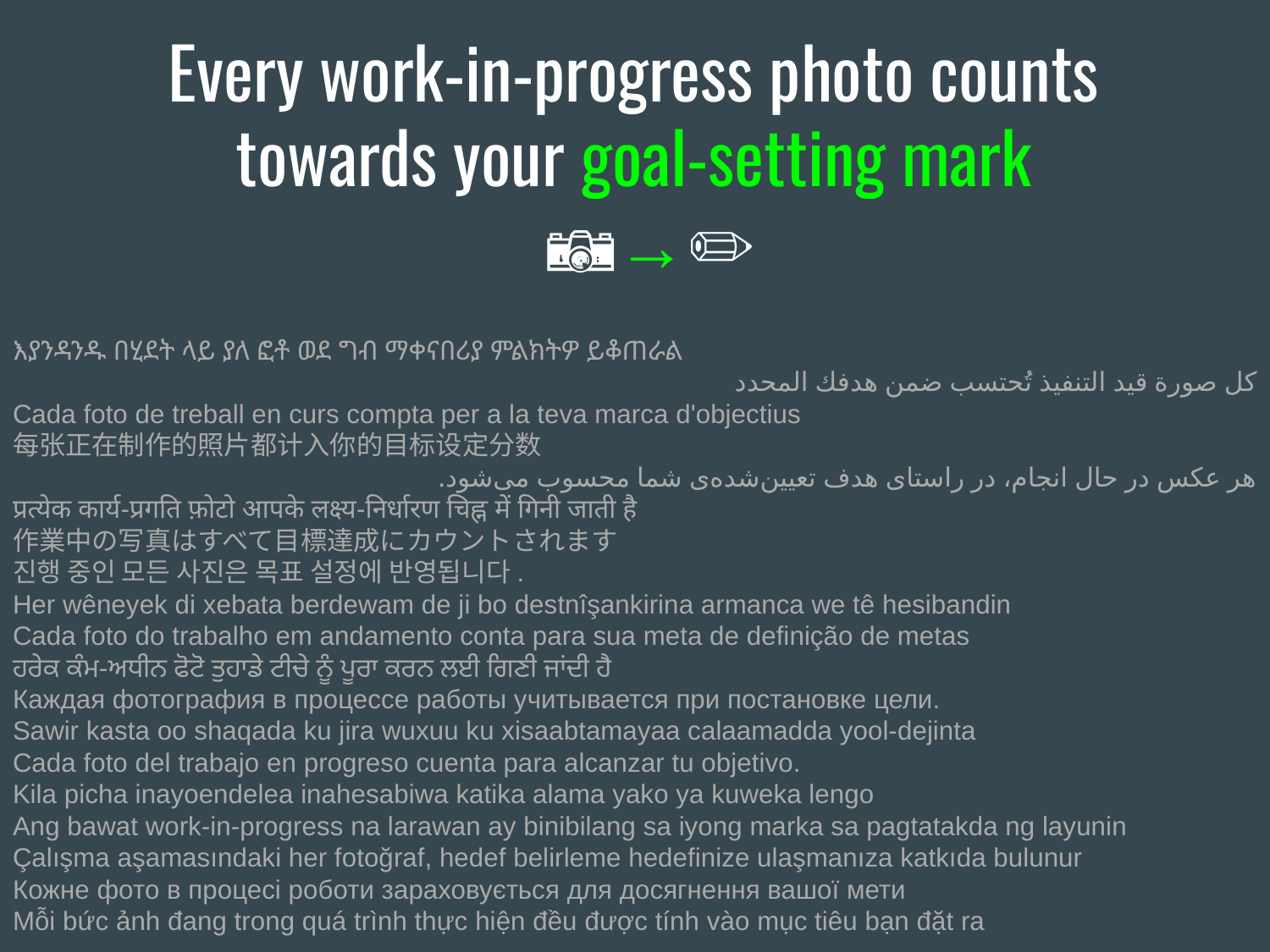

Every work-in-progress photo counts towards your goal-setting mark
  📷→✏️
እያንዳንዱ በሂደት ላይ ያለ ፎቶ ወደ ግብ ማቀናበሪያ ምልክትዎ ይቆጠራል
كل صورة قيد التنفيذ تُحتسب ضمن هدفك المحدد
Cada foto de treball en curs compta per a la teva marca d'objectius
每张正在制作的照片都计入你的目标设定分数
هر عکس در حال انجام، در راستای هدف تعیین‌شده‌ی شما محسوب می‌شود.
प्रत्येक कार्य-प्रगति फ़ोटो आपके लक्ष्य-निर्धारण चिह्न में गिनी जाती है
作業中の写真はすべて目標達成にカウントされます
진행 중인 모든 사진은 목표 설정에 반영됩니다.
Her wêneyek di xebata berdewam de ji bo destnîşankirina armanca we tê hesibandin
Cada foto do trabalho em andamento conta para sua meta de definição de metas
ਹਰੇਕ ਕੰਮ-ਅਧੀਨ ਫੋਟੋ ਤੁਹਾਡੇ ਟੀਚੇ ਨੂੰ ਪੂਰਾ ਕਰਨ ਲਈ ਗਿਣੀ ਜਾਂਦੀ ਹੈ
Каждая фотография в процессе работы учитывается при постановке цели.
Sawir kasta oo shaqada ku jira wuxuu ku xisaabtamayaa calaamadda yool-dejinta
Cada foto del trabajo en progreso cuenta para alcanzar tu objetivo.
Kila picha inayoendelea inahesabiwa katika alama yako ya kuweka lengo
Ang bawat work-in-progress na larawan ay binibilang sa iyong marka sa pagtatakda ng layunin
Çalışma aşamasındaki her fotoğraf, hedef belirleme hedefinize ulaşmanıza katkıda bulunur
Кожне фото в процесі роботи зараховується для досягнення вашої мети
Mỗi bức ảnh đang trong quá trình thực hiện đều được tính vào mục tiêu bạn đặt ra